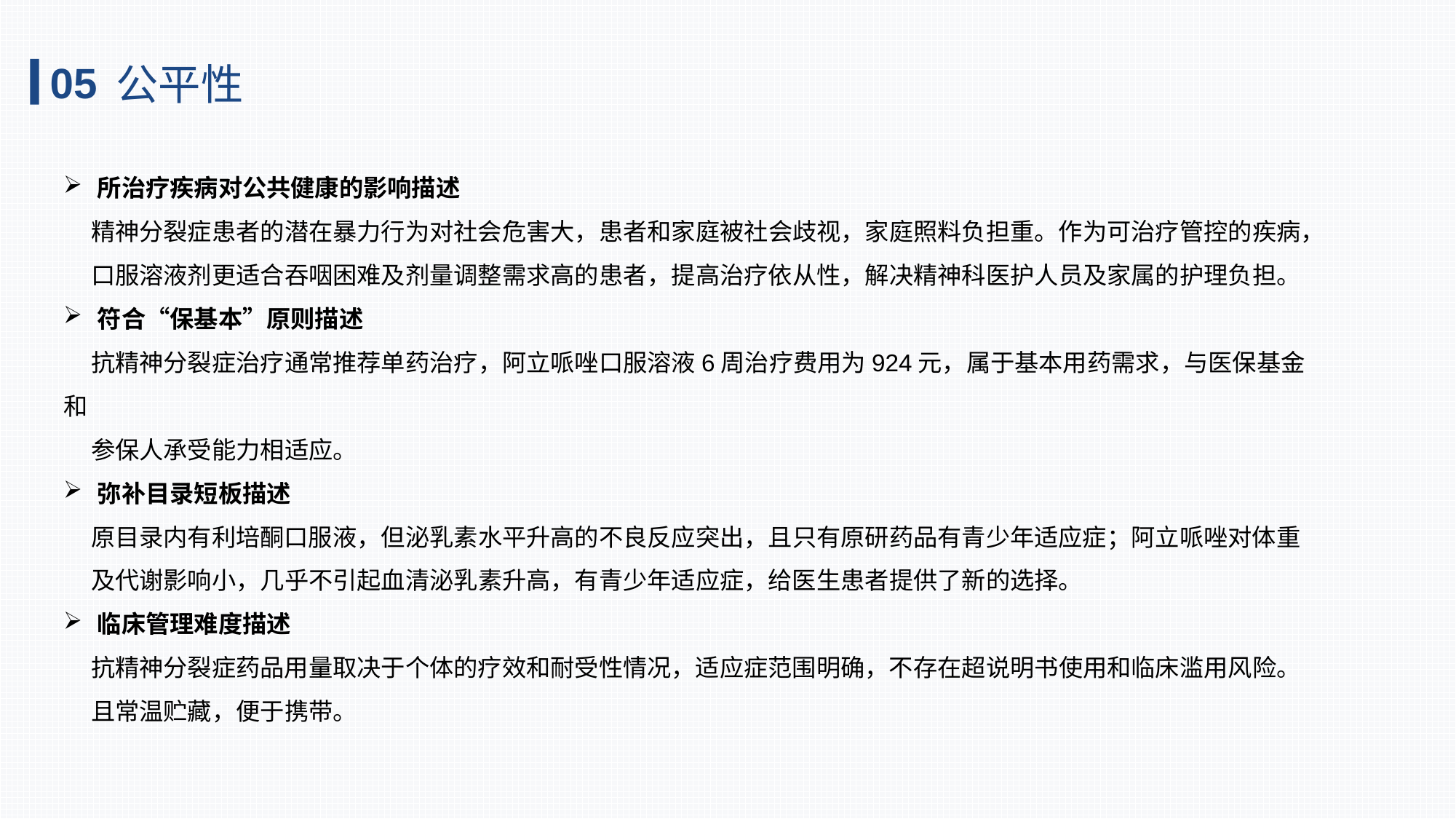

05
公平性

所治疗疾病对公共健康的影响描述
    精神分裂症患者的潜在暴力行为对社会危害大，患者和家庭被社会歧视，家庭照料负担重。作为可治疗管控的疾病，
    口服溶液剂更适合吞咽困难及剂量调整需求高的患者，提高治疗依从性，解决精神科医护人员及家属的护理负担。
符合“保基本”原则描述
    抗精神分裂症治疗通常推荐单药治疗，阿立哌唑口服溶液6周治疗费用为924元，属于基本用药需求，与医保基金和
    参保人承受能力相适应。
弥补目录短板描述
    原目录内有利培酮口服液，但泌乳素水平升高的不良反应突出，且只有原研药品有青少年适应症；阿立哌唑对体重
    及代谢影响小，几乎不引起血清泌乳素升高，有青少年适应症，给医生患者提供了新的选择。
临床管理难度描述
    抗精神分裂症药品用量取决于个体的疗效和耐受性情况，适应症范围明确，不存在超说明书使用和临床滥用风险。
    且常温贮藏，便于携带。